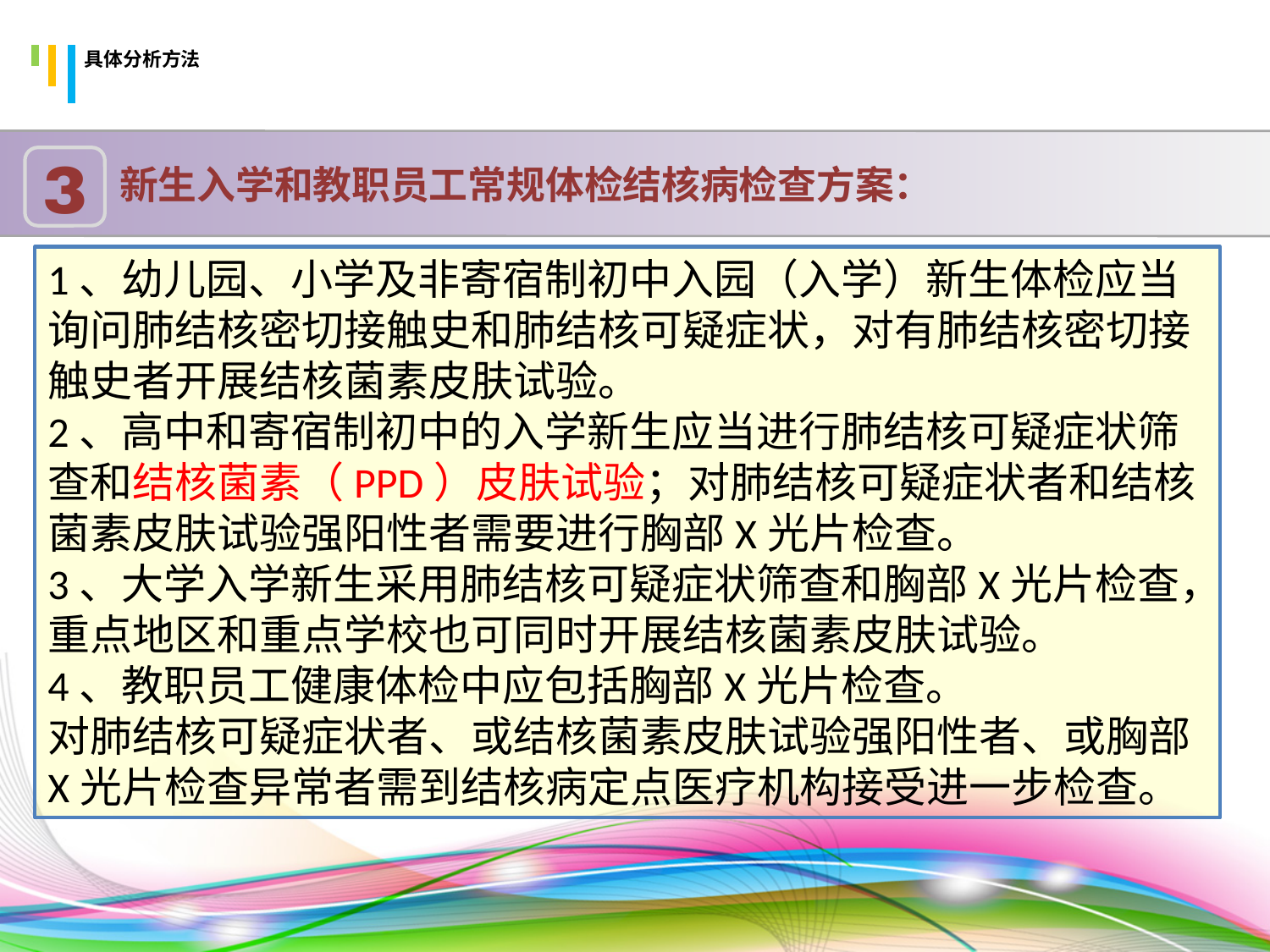

# 具体分析方法
           新生入学和教职员工常规体检结核病检查方案：
3
1、幼儿园、小学及非寄宿制初中入园（入学）新生体检应当询问肺结核密切接触史和肺结核可疑症状，对有肺结核密切接触史者开展结核菌素皮肤试验。
2、高中和寄宿制初中的入学新生应当进行肺结核可疑症状筛查和结核菌素（PPD）皮肤试验；对肺结核可疑症状者和结核菌素皮肤试验强阳性者需要进行胸部X光片检查。
3、大学入学新生采用肺结核可疑症状筛查和胸部X光片检查，重点地区和重点学校也可同时开展结核菌素皮肤试验。
4、教职员工健康体检中应包括胸部X光片检查。
对肺结核可疑症状者、或结核菌素皮肤试验强阳性者、或胸部X光片检查异常者需到结核病定点医疗机构接受进一步检查。